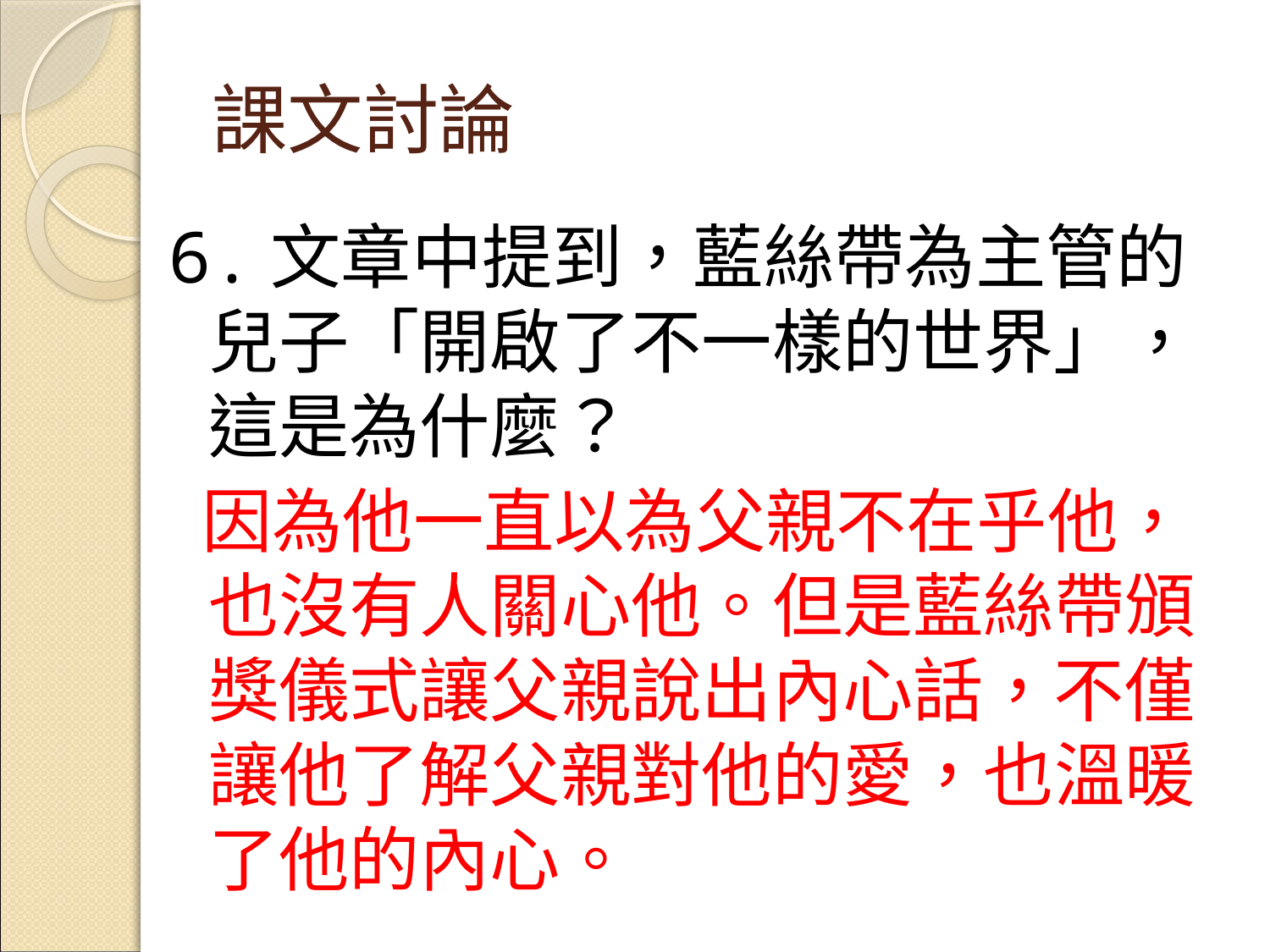

課文討論
6.文章中提到，藍絲帶為主管的兒子「開啟了不一樣的世界」，這是為什麼？
 因為他一直以為父親不在乎他，也沒有人關心他。但是藍絲帶頒獎儀式讓父親說出內心話，不僅讓他了解父親對他的愛，也溫暖了他的內心。